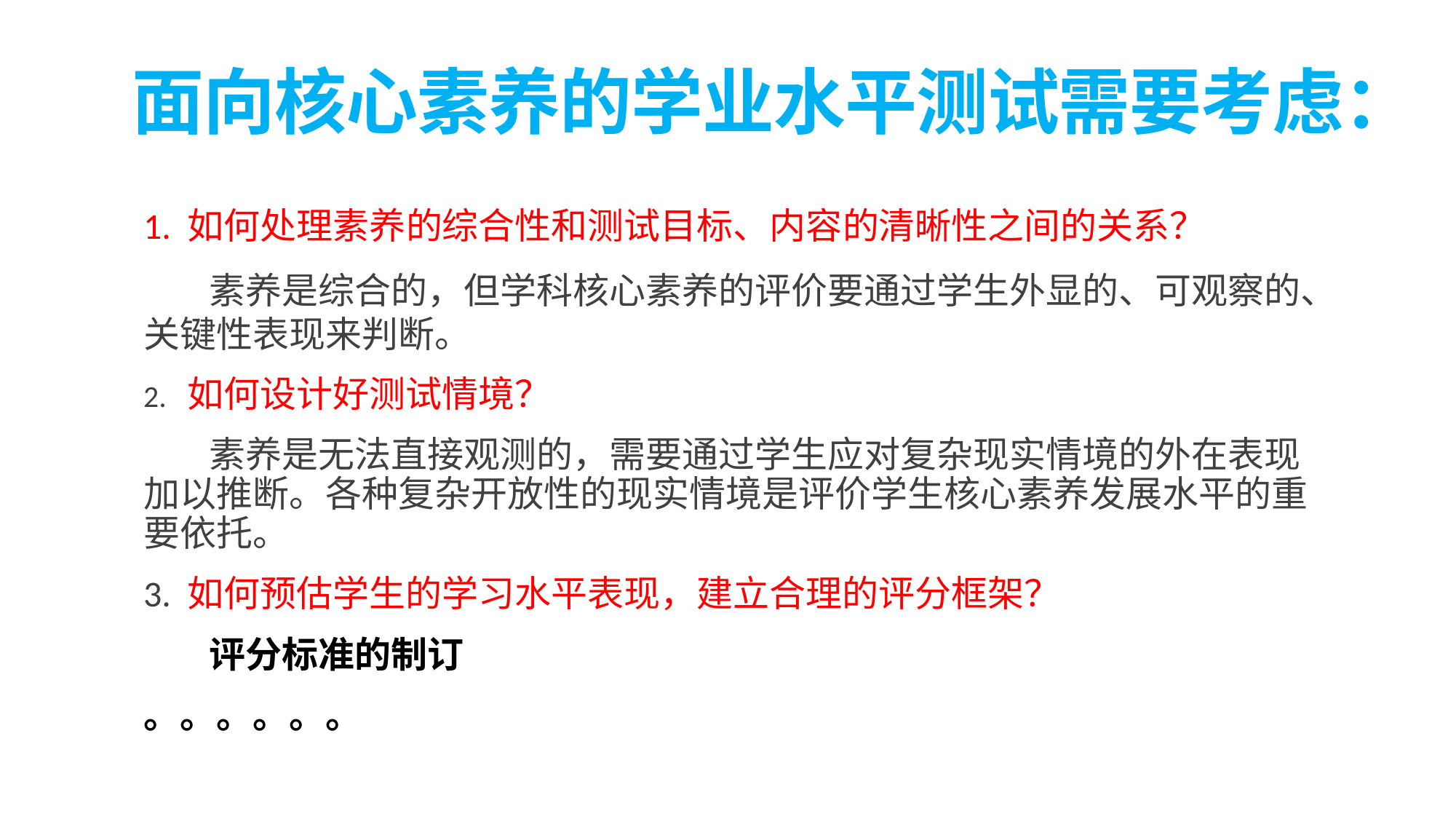

# 面向核心素养的学业水平测试需要考虑：
1. 如何处理素养的综合性和测试目标、内容的清晰性之间的关系？
       素养是综合的，但学科核心素养的评价要通过学生外显的、可观察的、关键性表现来判断。
2.  如何设计好测试情境？
       素养是无法直接观测的，需要通过学生应对复杂现实情境的外在表现加以推断。各种复杂开放性的现实情境是评价学生核心素养发展水平的重要依托。
3. 如何预估学生的学习水平表现，建立合理的评分框架？
       评分标准的制订
。。。。。。